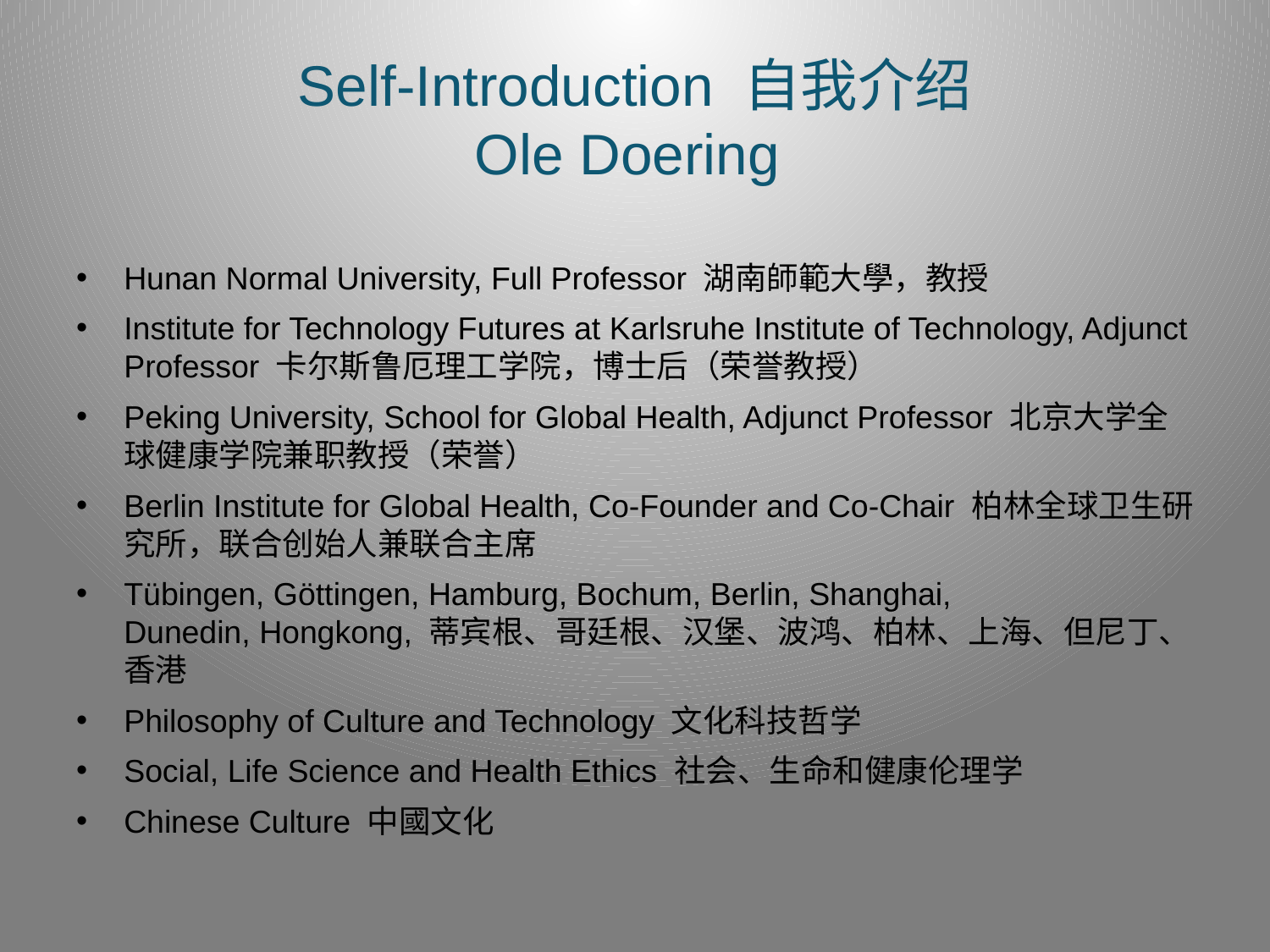

# Self-Introduction 自我介绍 Ole Doering
Hunan Normal University, Full Professor 湖南師範大學，教授
Institute for Technology Futures at Karlsruhe Institute of Technology, Adjunct Professor 卡尔斯鲁厄理工学院，博士后（荣誉教授）
Peking University, School for Global Health, Adjunct Professor 北京大学全球健康学院兼职教授（荣誉）
Berlin Institute for Global Health, Co-Founder and Co-Chair 柏林全球卫生研究所，联合创始人兼联合主席
Tübingen, Göttingen, Hamburg, Bochum, Berlin, Shanghai,
Dunedin, Hongkong, 蒂宾根、哥廷根、汉堡、波鸿、柏林、上海、但尼丁、香港
Philosophy of Culture and Technology 文化科技哲学
Social, Life Science and Health Ethics 社会、生命和健康伦理学
Chinese Culture 中國文化